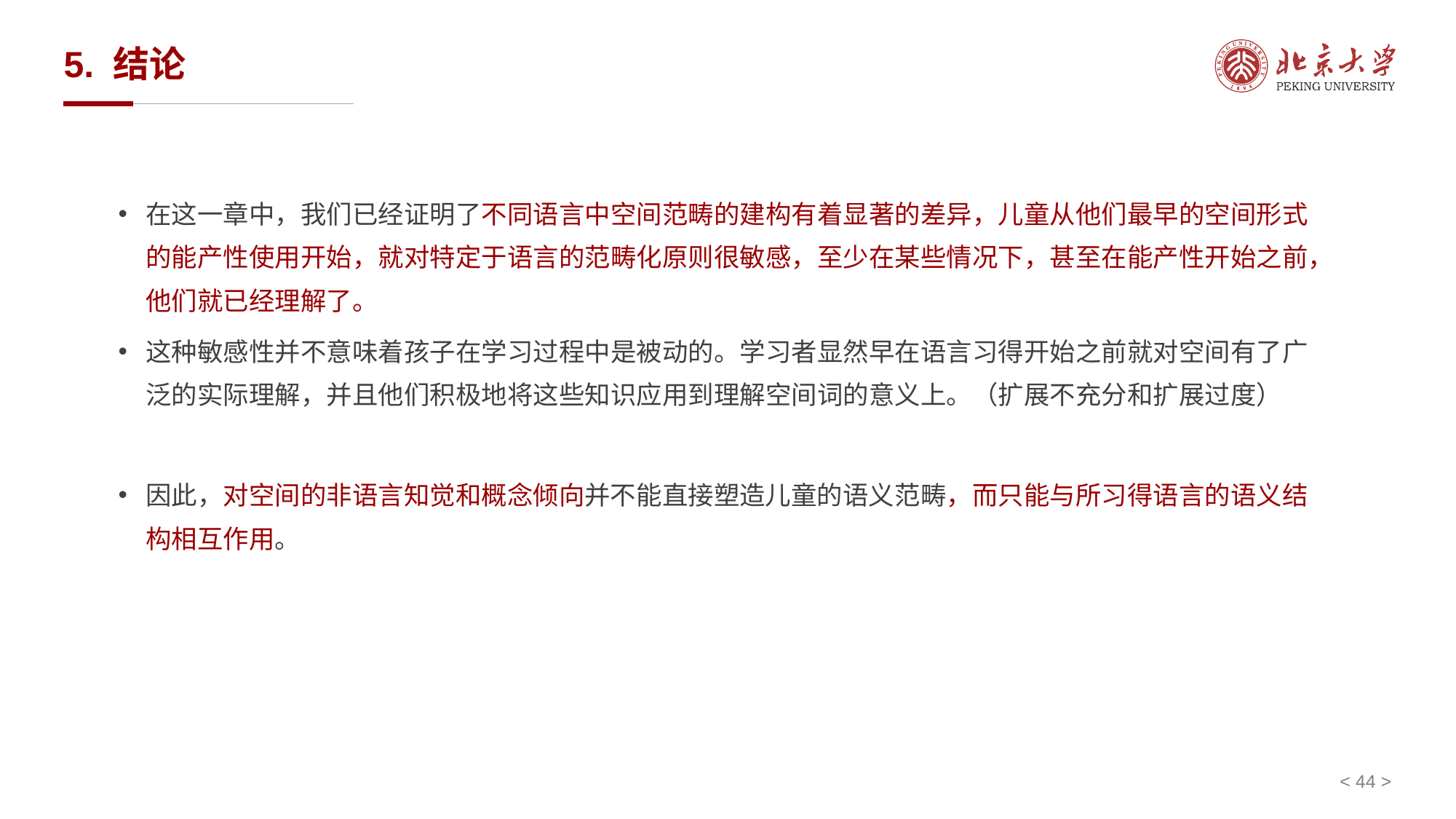

# 5. 结论
在这一章中，我们已经证明了不同语言中空间范畴的建构有着显著的差异，儿童从他们最早的空间形式的能产性使用开始，就对特定于语言的范畴化原则很敏感，至少在某些情况下，甚至在能产性开始之前，他们就已经理解了。
这种敏感性并不意味着孩子在学习过程中是被动的。学习者显然早在语言习得开始之前就对空间有了广泛的实际理解，并且他们积极地将这些知识应用到理解空间词的意义上。（扩展不充分和扩展过度）

因此，对空间的非语言知觉和概念倾向并不能直接塑造儿童的语义范畴，而只能与所习得语言的语义结构相互作用。
< 44 >